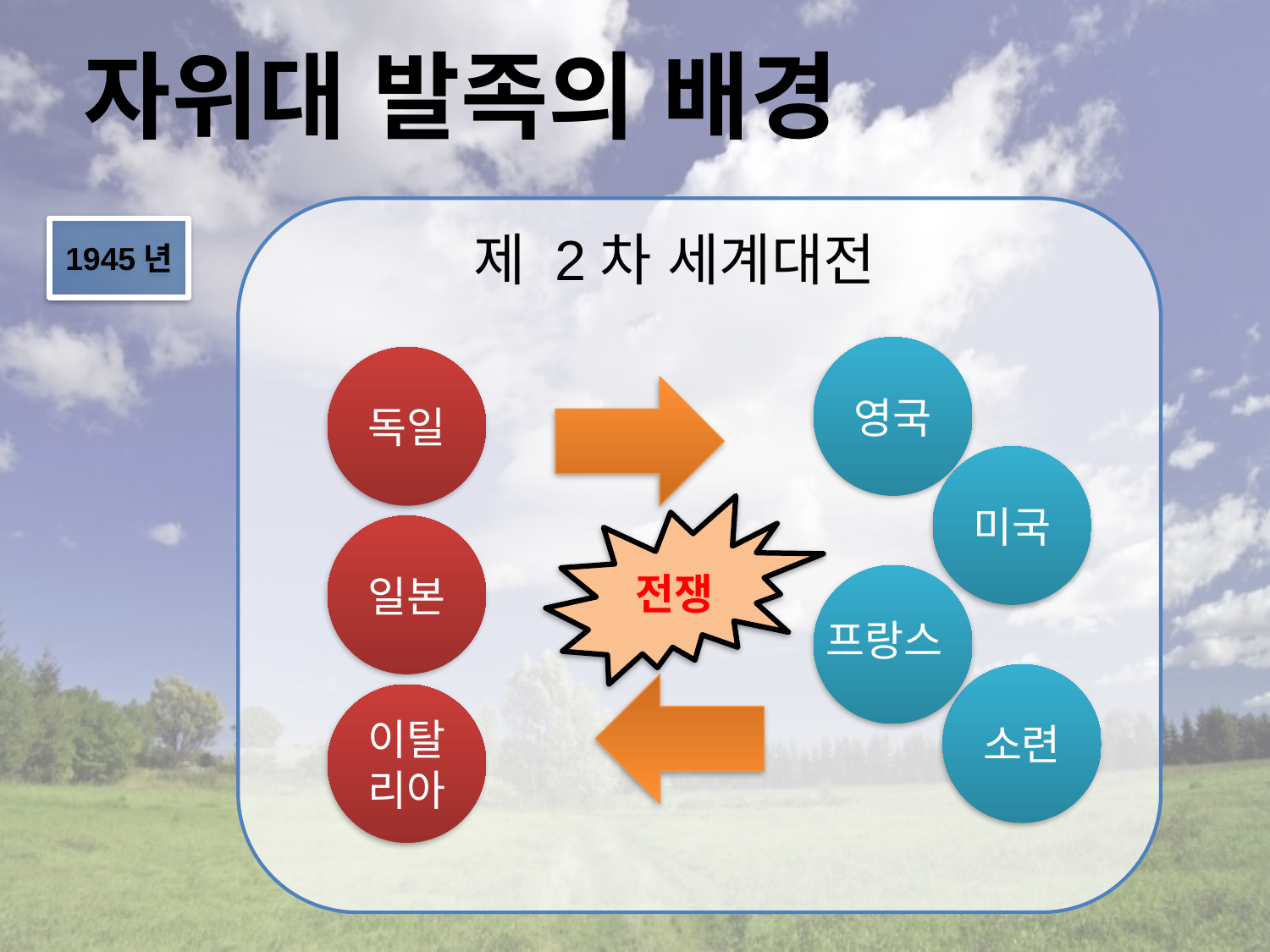

자위대 발족의 배경

제 2차 세계대전
1945년
영국
독일

미국
전쟁
일본

프랑스
소련

이탈리아